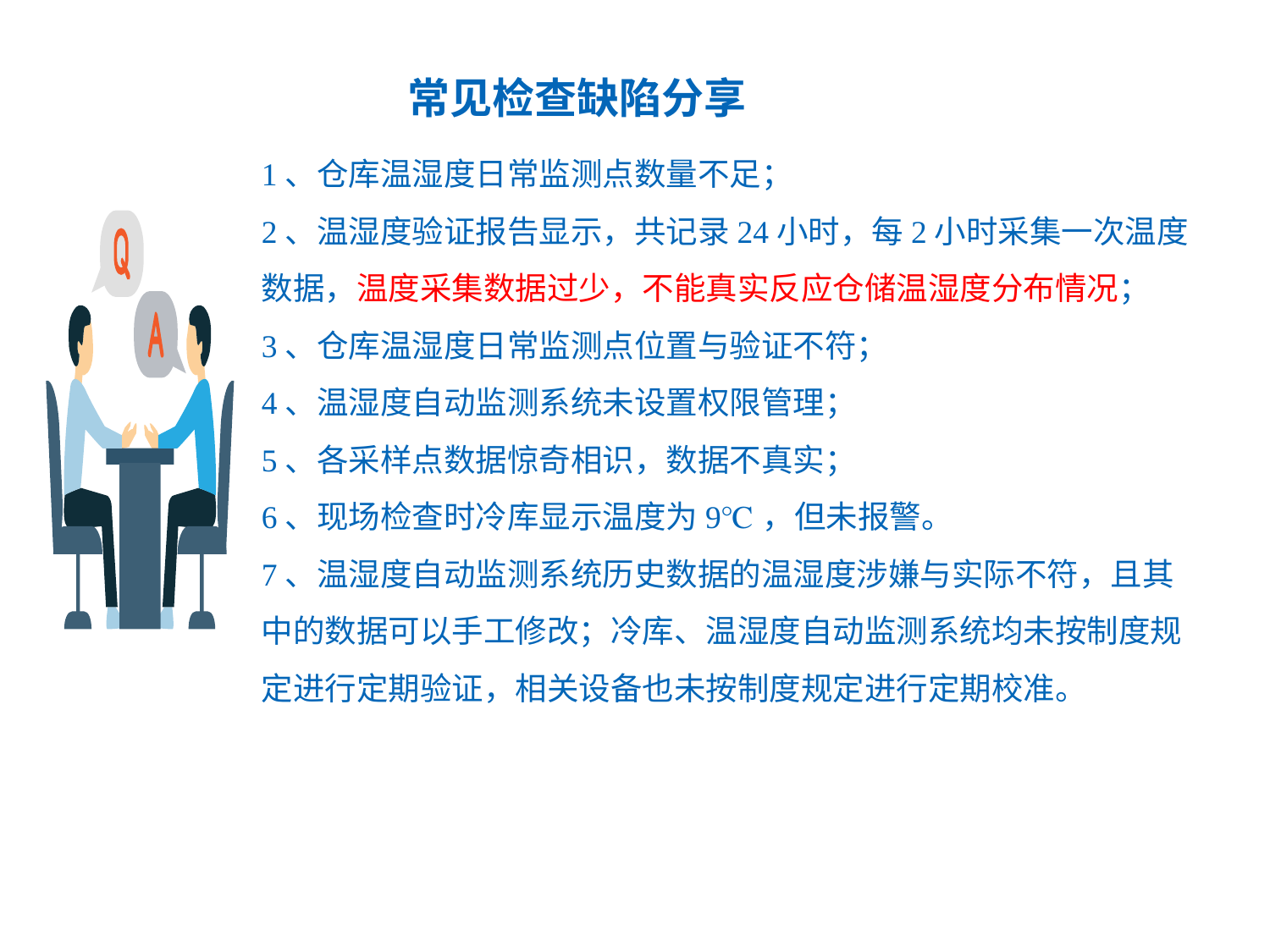

常见检查缺陷分享
1、仓库温湿度日常监测点数量不足；
2、温湿度验证报告显示，共记录24小时，每2小时采集一次温度数据，温度采集数据过少，不能真实反应仓储温湿度分布情况；
3、仓库温湿度日常监测点位置与验证不符；
4、温湿度自动监测系统未设置权限管理；
5、各采样点数据惊奇相识，数据不真实；
6、现场检查时冷库显示温度为9℃，但未报警。
7、温湿度自动监测系统历史数据的温湿度涉嫌与实际不符，且其中的数据可以手工修改；冷库、温湿度自动监测系统均未按制度规定进行定期验证，相关设备也未按制度规定进行定期校准。